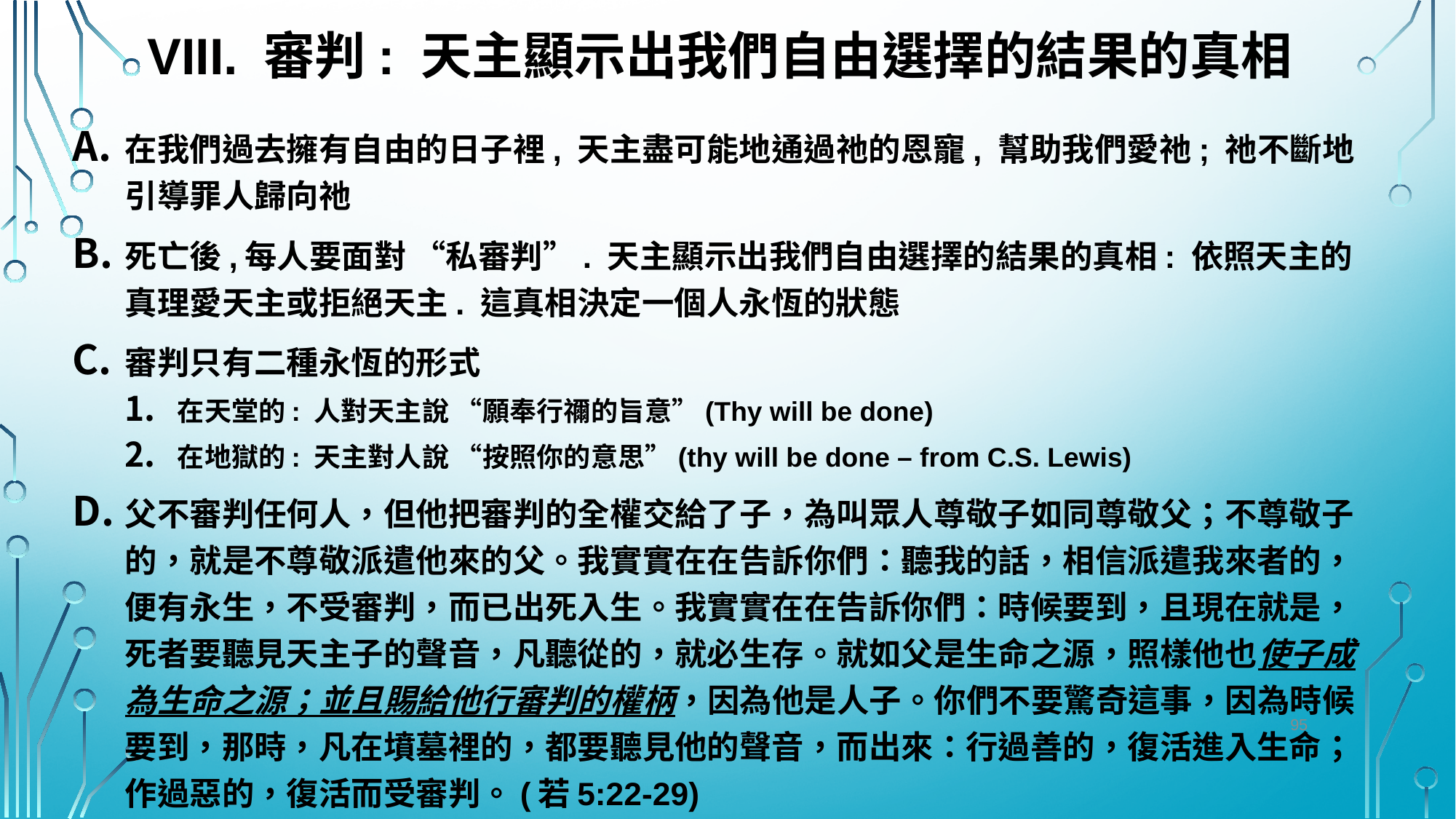

# VIII. 審判: 天主顯示出我們自由選擇的結果的真相
在我們過去擁有自由的日子裡, 天主盡可能地通過祂的恩寵, 幫助我們愛祂; 祂不斷地引導罪人歸向祂
死亡後,每人要面對 “私審判”. 天主顯示出我們自由選擇的結果的真相: 依照天主的真理愛天主或拒絕天主. 這真相決定一個人永恆的狀態
審判只有二種永恆的形式
在天堂的: 人對天主說 “願奉行禰的旨意”(Thy will be done)
在地獄的: 天主對人說 “按照你的意思”(thy will be done – from C.S. Lewis)
父不審判任何人，但他把審判的全權交給了子，為叫眾人尊敬子如同尊敬父；不尊敬子的，就是不尊敬派遣他來的父。我實實在在告訴你們：聽我的話，相信派遣我來者的，便有永生，不受審判，而已出死入生。我實實在在告訴你們：時候要到，且現在就是，死者要聽見天主子的聲音，凡聽從的，就必生存。就如父是生命之源，照樣他也使子成為生命之源；並且賜給他行審判的權柄，因為他是人子。你們不要驚奇這事，因為時候要到，那時，凡在墳墓裡的，都要聽見他的聲音，而出來：行過善的，復活進入生命；作過惡的，復活而受審判。(若5:22-29)

95